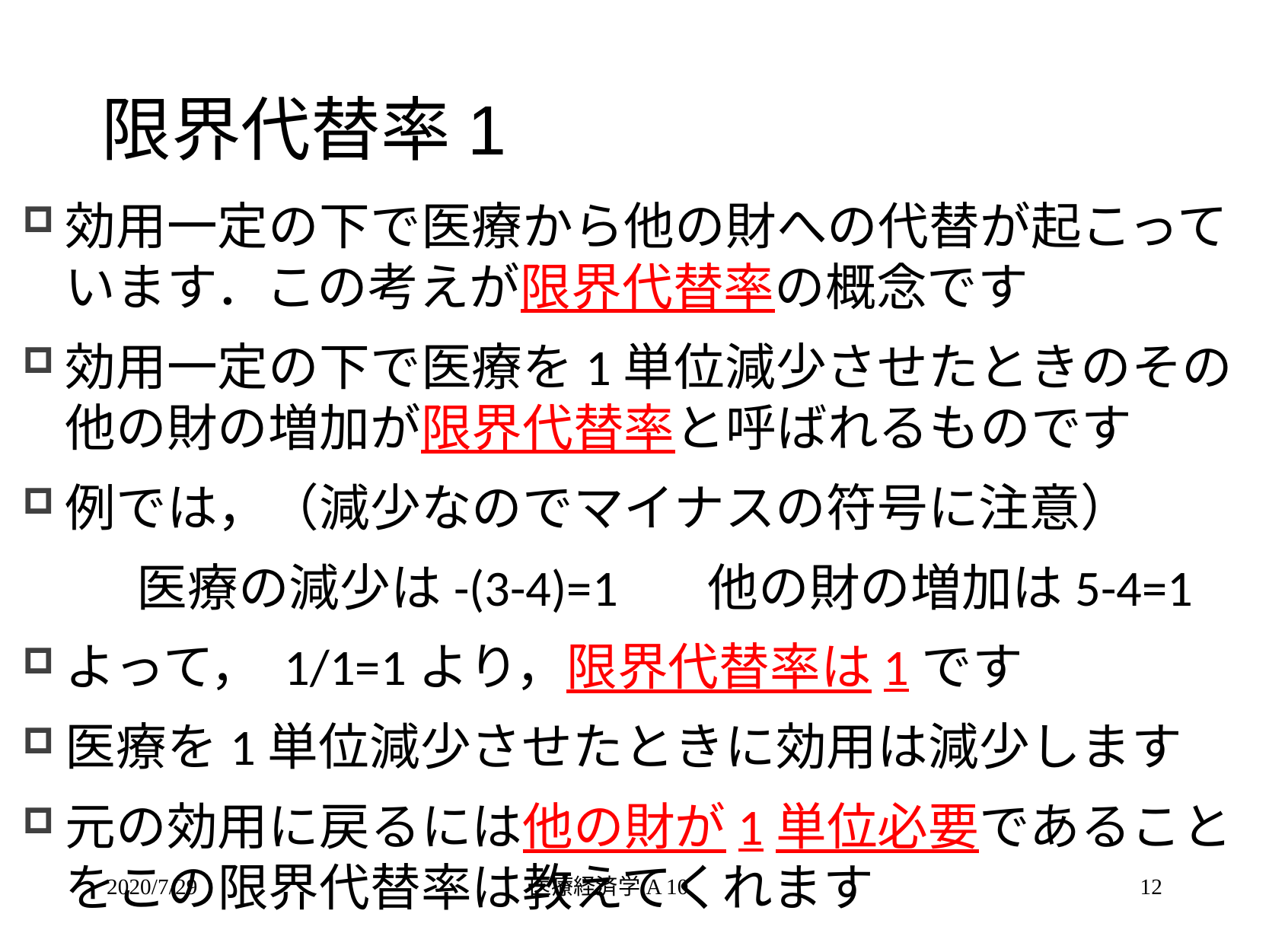

# 限界代替率1
効用一定の下で医療から他の財への代替が起こっています．この考えが限界代替率の概念です
効用一定の下で医療を1単位減少させたときのその他の財の増加が限界代替率と呼ばれるものです
例では，（減少なのでマイナスの符号に注意）
	医療の減少は-(3-4)=1	他の財の増加は5-4=1
よって， 1/1=1より，限界代替率は1です
医療を1単位減少させたときに効用は減少します
元の効用に戻るには他の財が1単位必要であることをこの限界代替率は教えてくれます

医療の減少ですから記号はマイナスを付けて-Δmです．一方，他の財の増加はΔxです

2020/7/29
医療経済学A 10
12